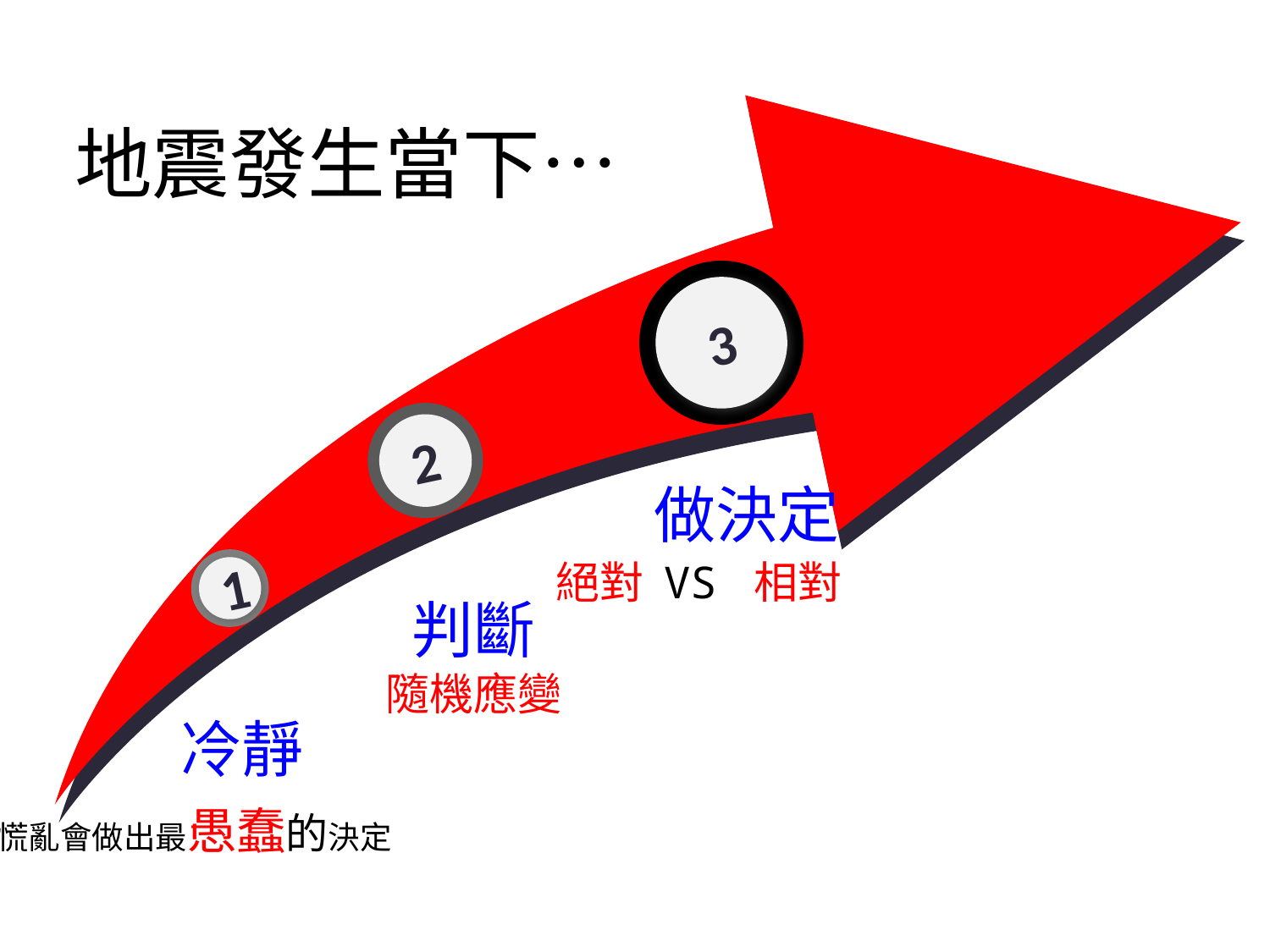

地震發生當下…

3

2

1
做決定
絕對 VS 相對
判斷
隨機應變
冷靜
慌亂會做出最愚蠢的決定